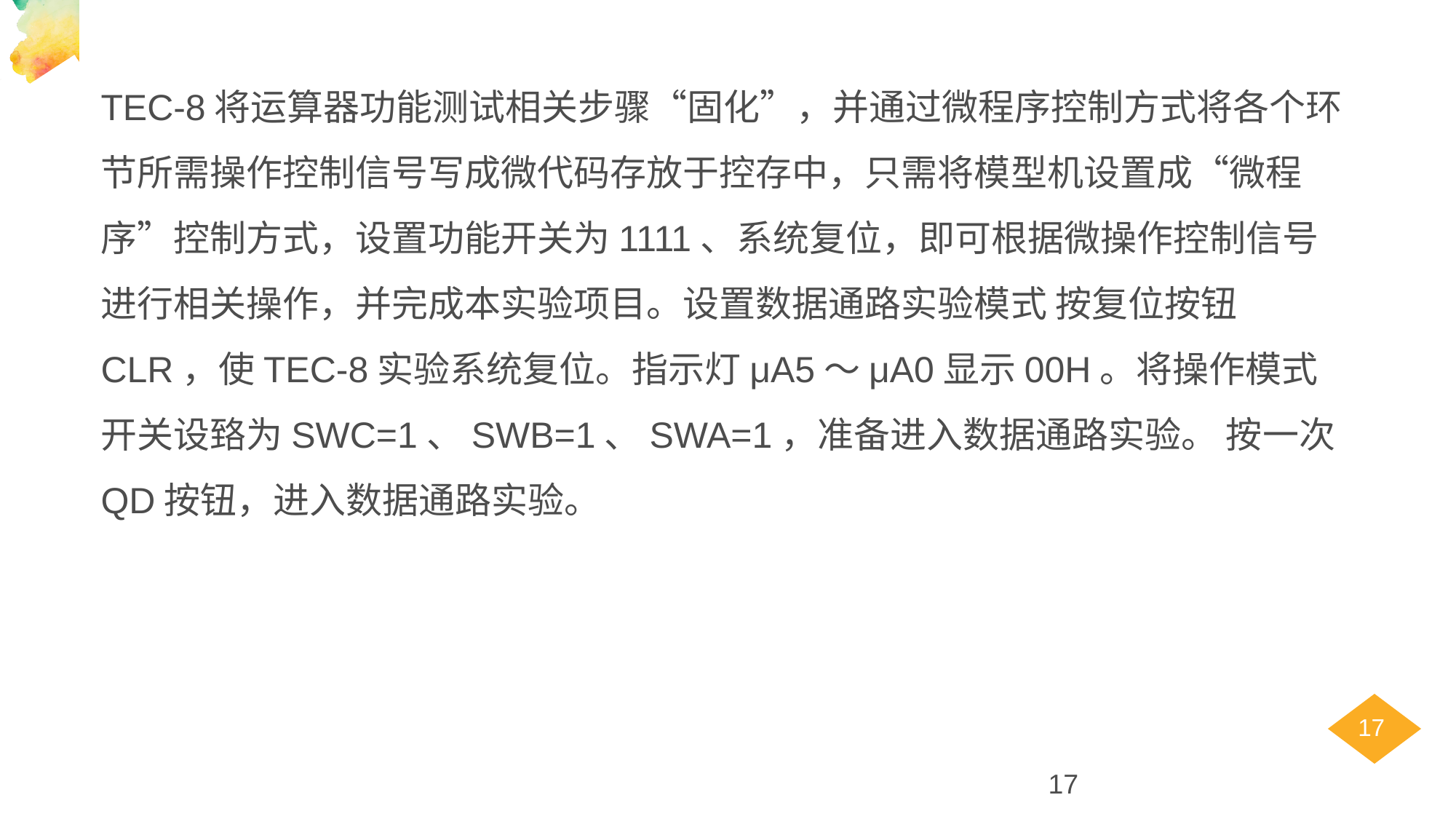

TEC-8将运算器功能测试相关步骤“固化”，并通过微程序控制方式将各个环节所需操作控制信号写成微代码存放于控存中，只需将模型机设置成“微程序”控制方式，设置功能开关为1111、系统复位，即可根据微操作控制信号进行相关操作，并完成本实验项目。设置数据通路实验模式 按复位按钮CLR，使TEC-8实验系统复位。指示灯μA5～μA0显示00H。将操作模式开关设臵为SWC=1、SWB=1、SWA=1，准备进入数据通路实验。 按一次QD按钮，进入数据通路实验。
17